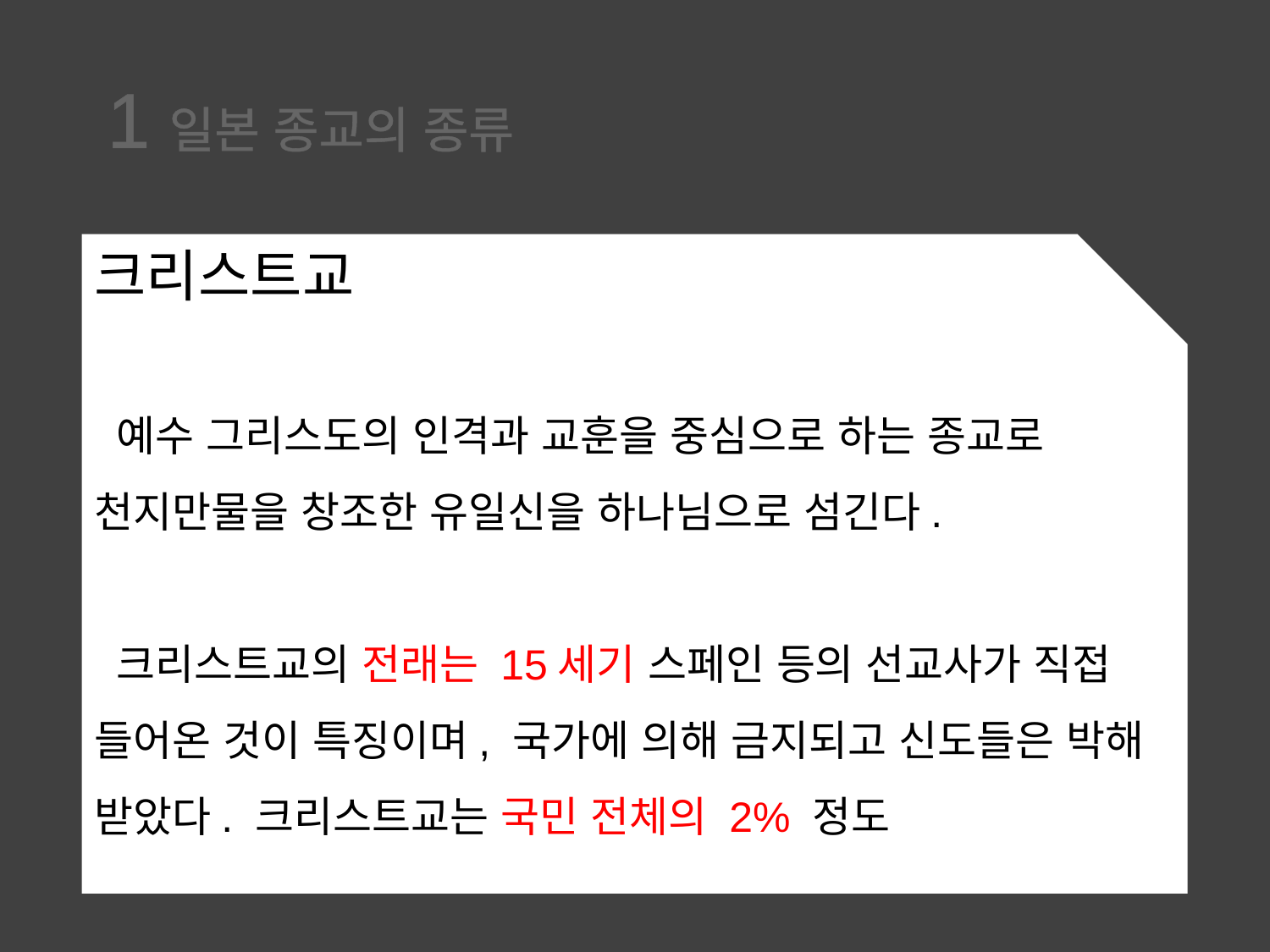

1일본 종교의 종류

크리스트교

 예수 그리스도의 인격과 교훈을 중심으로 하는 종교로 천지만물을 창조한 유일신을 하나님으로 섬긴다.

 크리스트교의 전래는 15세기 스페인 등의 선교사가 직접 들어온 것이 특징이며, 국가에 의해 금지되고 신도들은 박해 받았다. 크리스트교는 국민 전체의 2% 정도